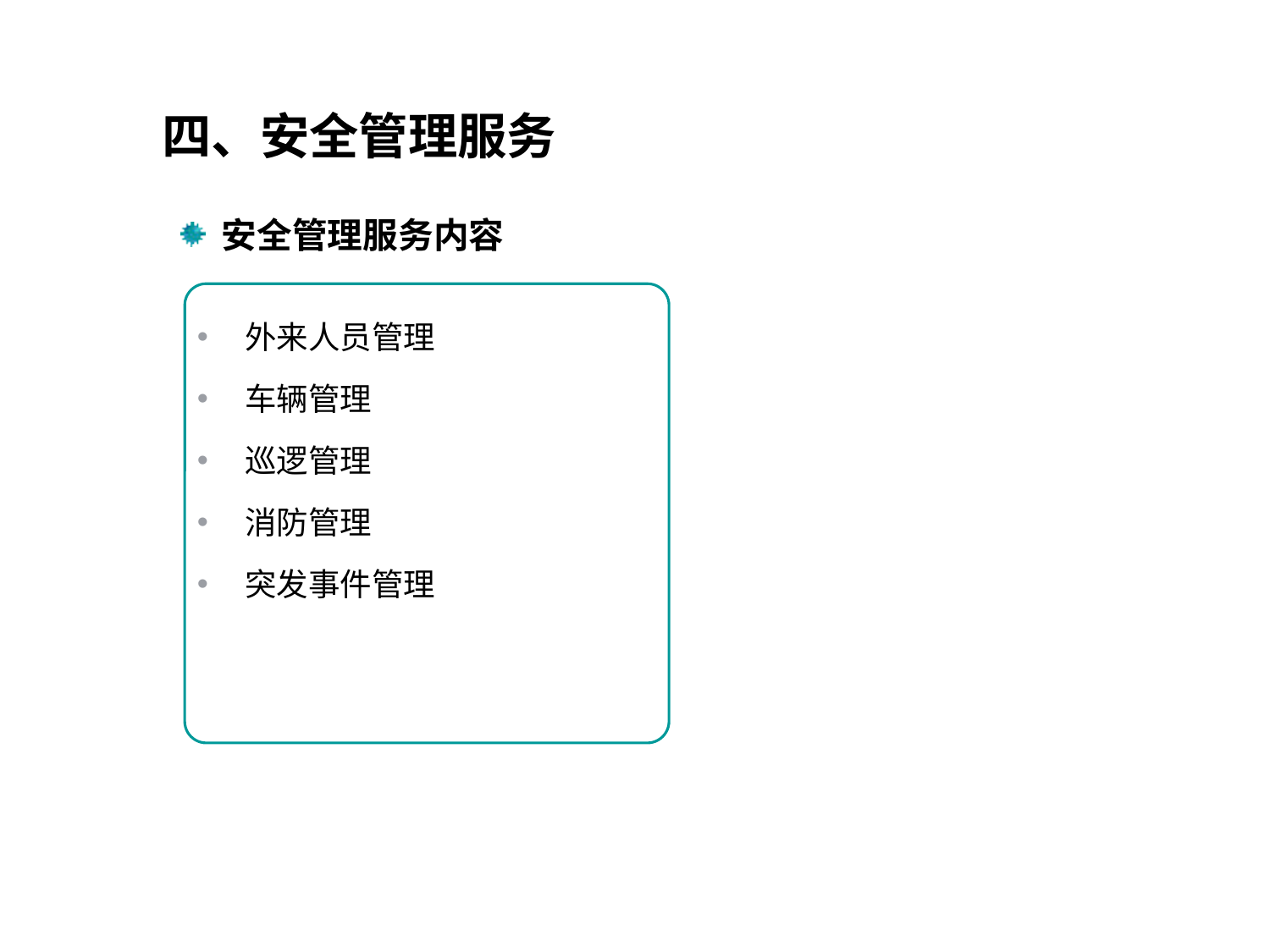

四、安全管理服务
 安全管理服务内容

外来人员管理
车辆管理
巡逻管理
消防管理
突发事件管理